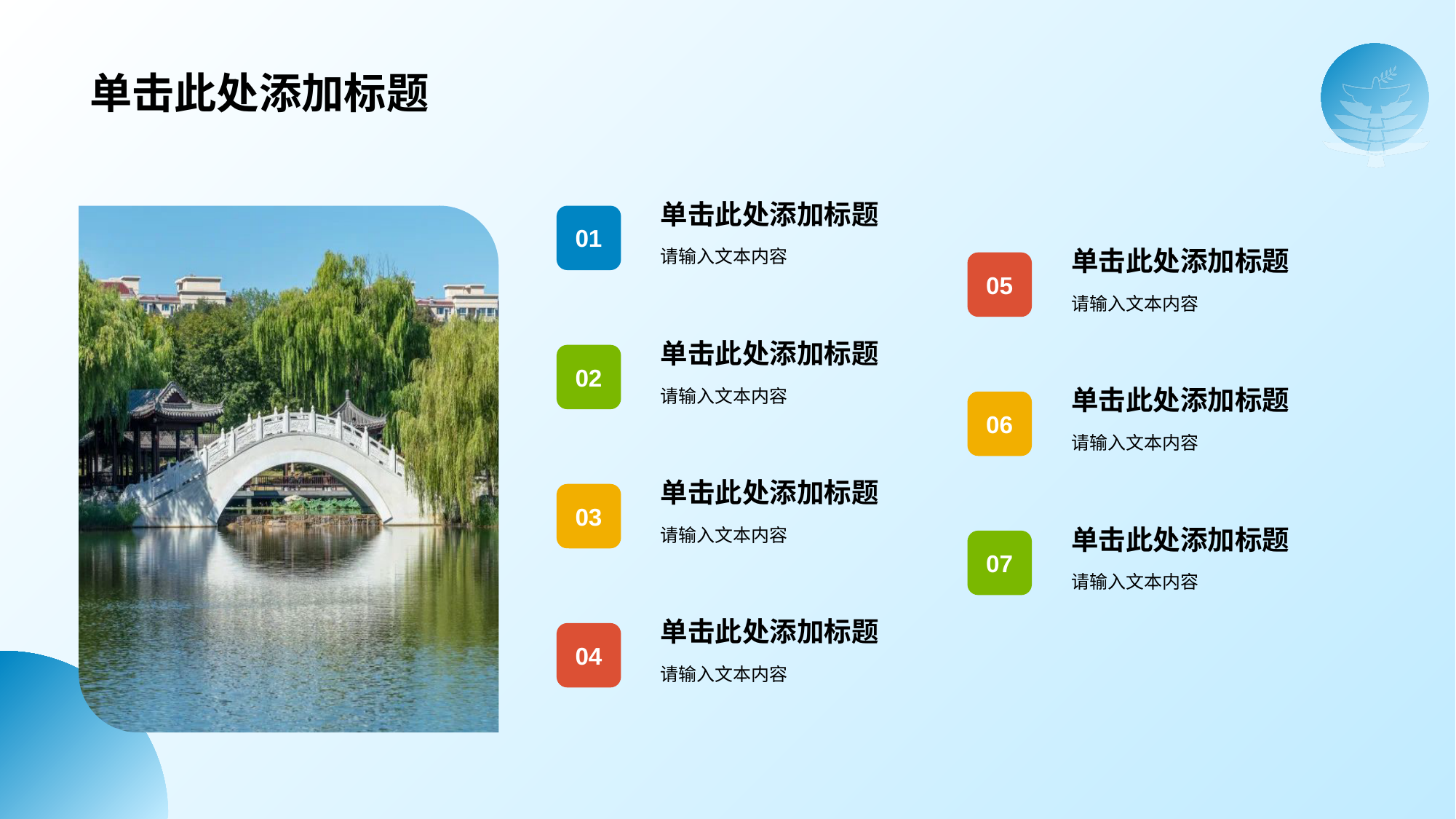

# 单击此处添加标题
单击此处添加标题
01
请输入文本内容

单击此处添加标题
05
请输入文本内容
单击此处添加标题
02
请输入文本内容
单击此处添加标题
06
请输入文本内容
单击此处添加标题
03
请输入文本内容
单击此处添加标题
07
请输入文本内容
单击此处添加标题
04
请输入文本内容